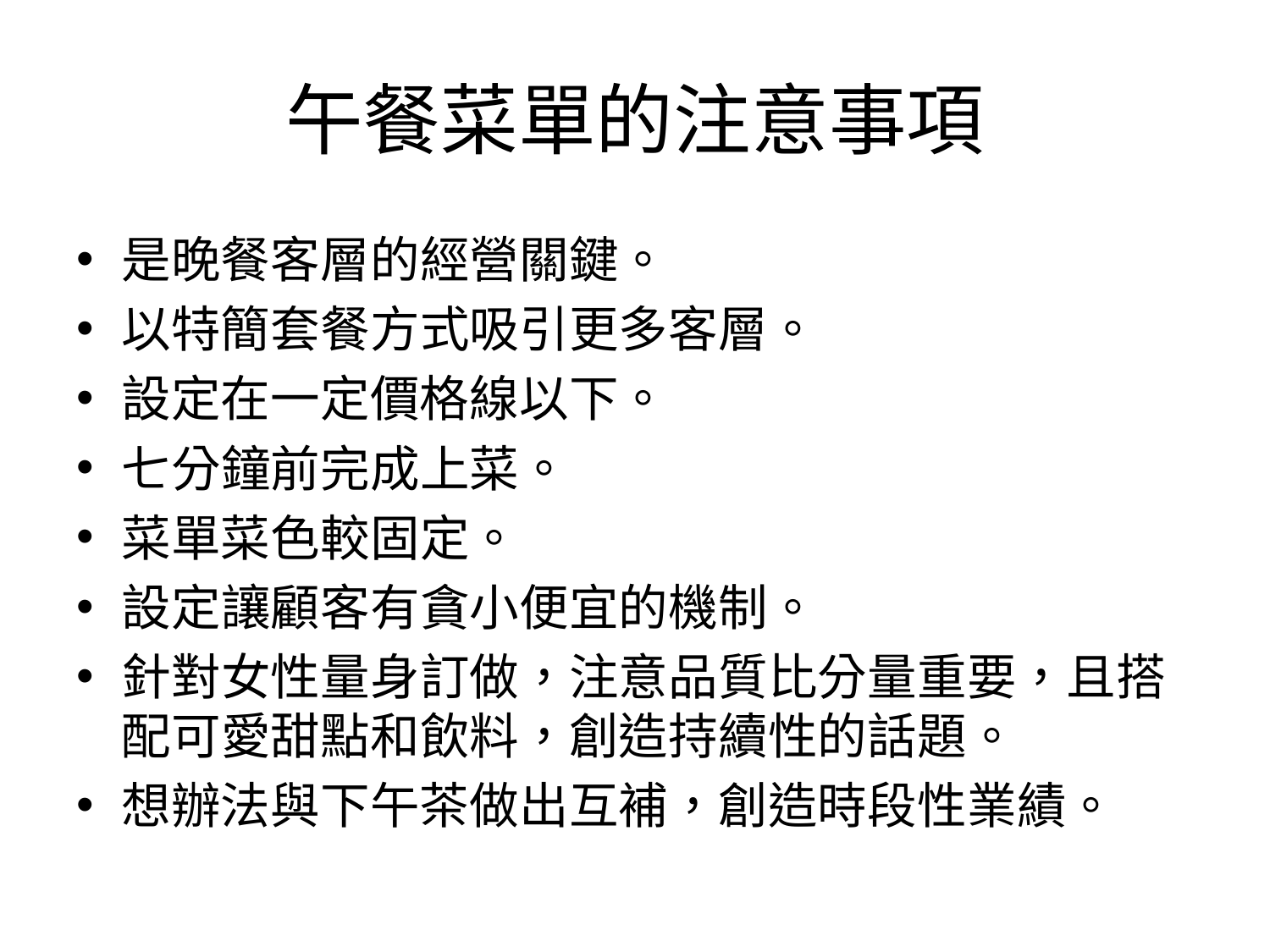

# 午餐菜單的注意事項
是晚餐客層的經營關鍵。
以特簡套餐方式吸引更多客層。
設定在一定價格線以下。
七分鐘前完成上菜。
菜單菜色較固定。
設定讓顧客有貪小便宜的機制。
針對女性量身訂做，注意品質比分量重要，且搭配可愛甜點和飲料，創造持續性的話題。
想辦法與下午茶做出互補，創造時段性業績。